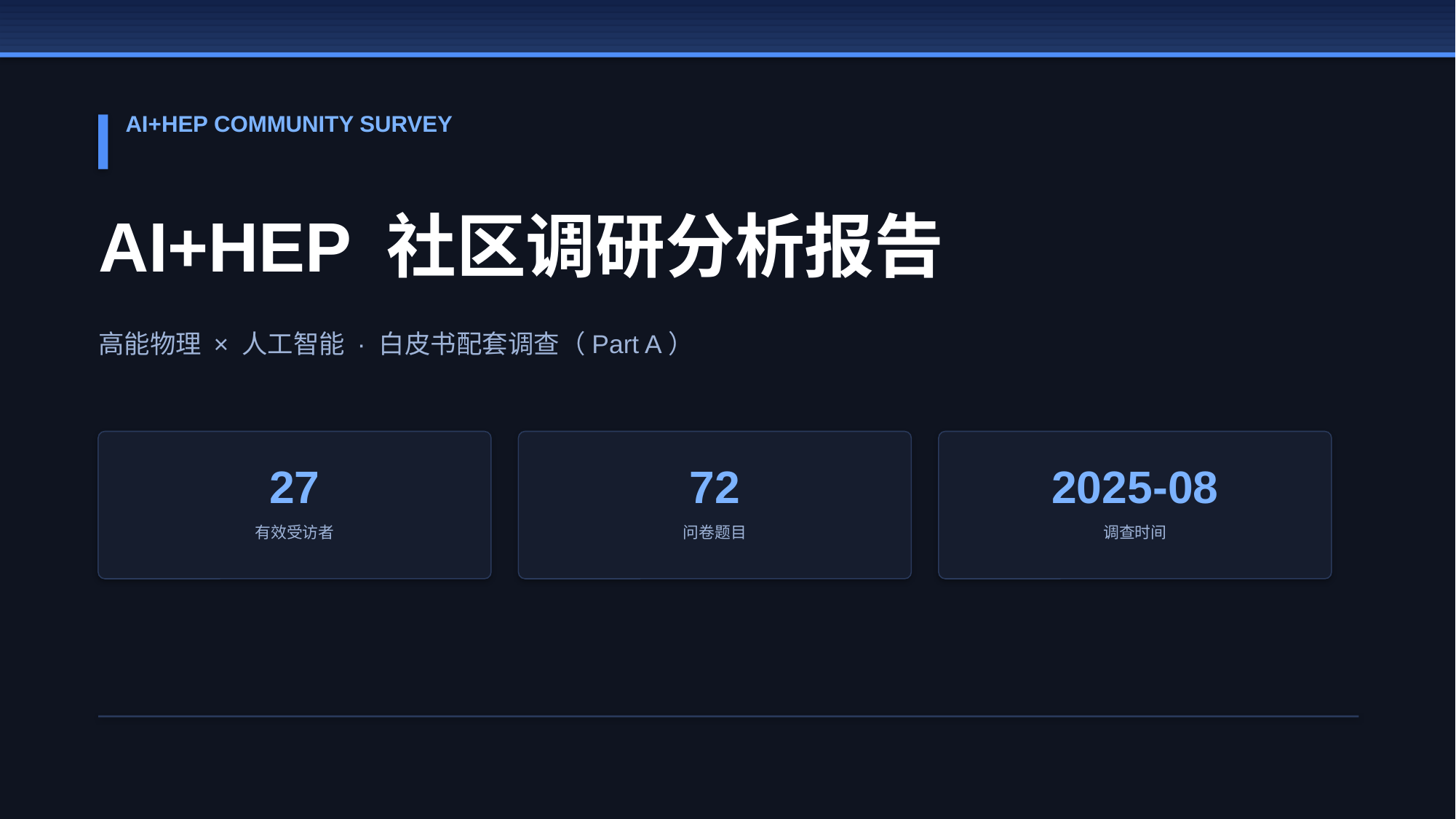

AI+HEP COMMUNITY SURVEY

AI+HEP 社区调研分析报告
高能物理 × 人工智能 · 白皮书配套调查（Part A）

27
72
2025-08
有效受访者
问卷题目
调查时间